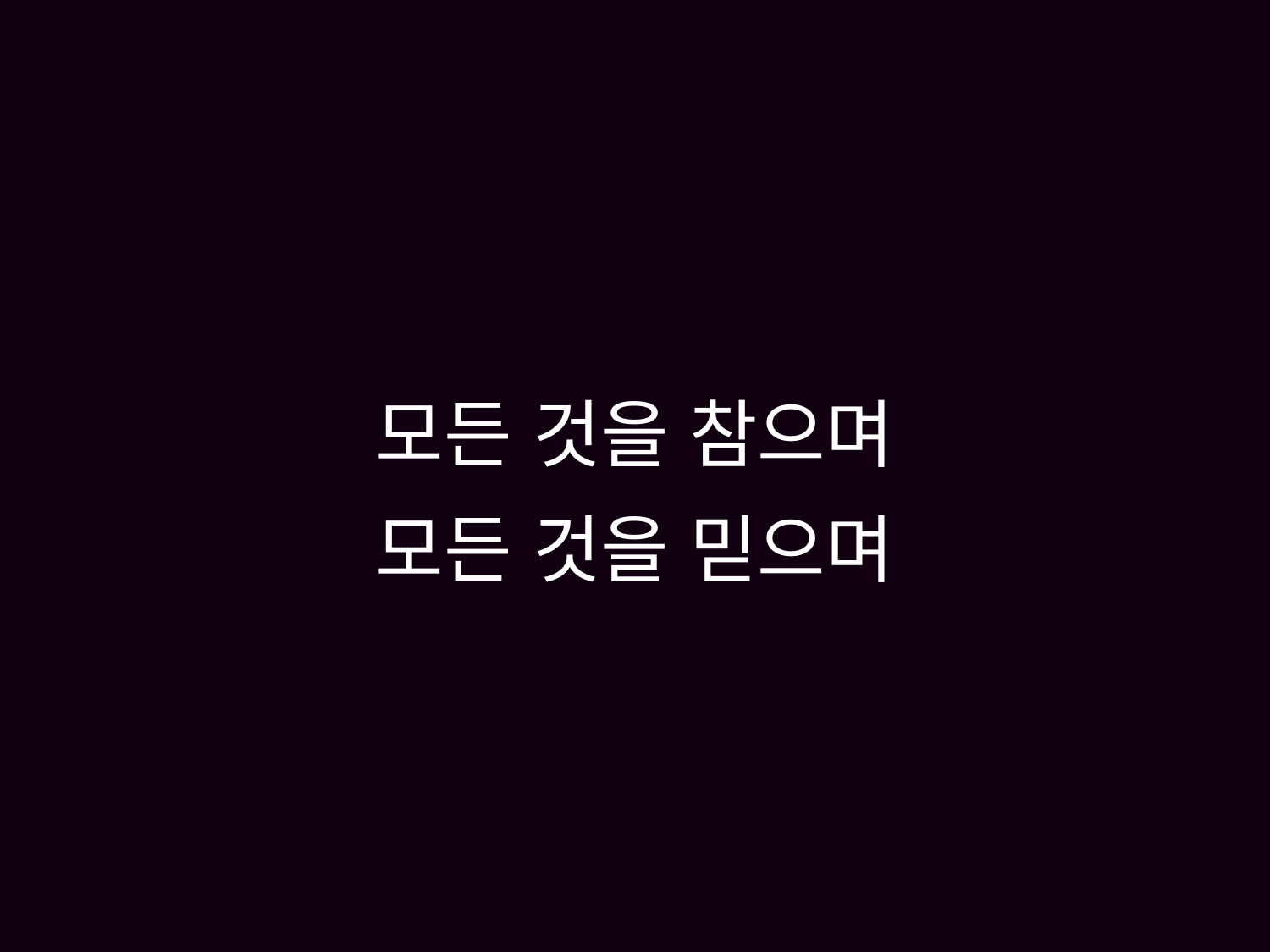

# 모든 것을 참으며 모든 것을 믿으며